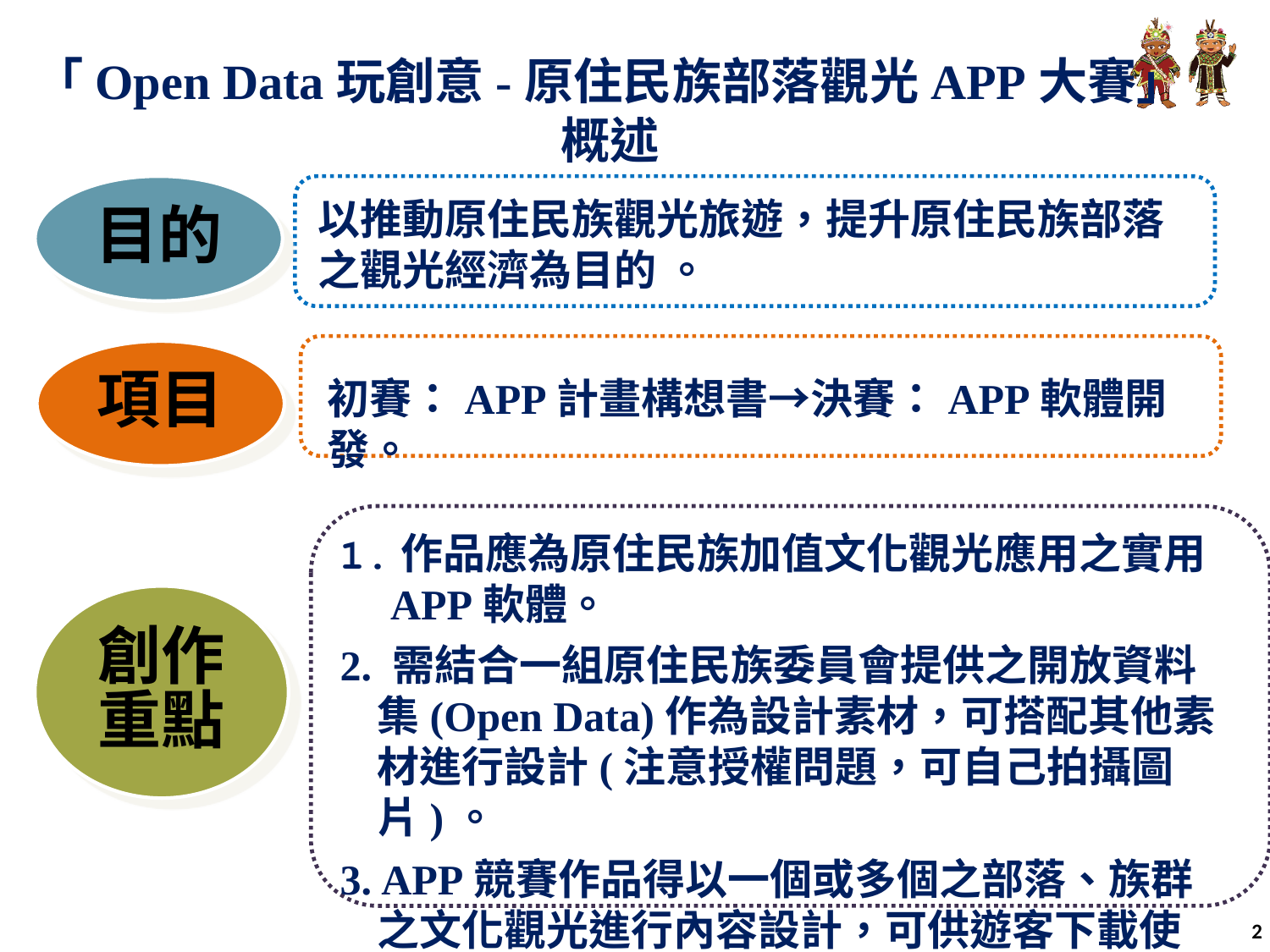

# 「Open Data玩創意-原住民族部落觀光APP大賽」概述
目的

以推動原住民族觀光旅遊，提升原住民族部落之觀光經濟為目的 。

初賽：APP計畫構想書→決賽：APP軟體開發。
項目

1.作品應為原住民族加值文化觀光應用之實用APP軟體。
2. 需結合一組原住民族委員會提供之開放資料集(Open Data)作為設計素材，可搭配其他素材進行設計(注意授權問題，可自己拍攝圖片)。
3. APP競賽作品得以一個或多個之部落、族群之文化觀光進行內容設計，可供遊客下載使用。
創作重點
2